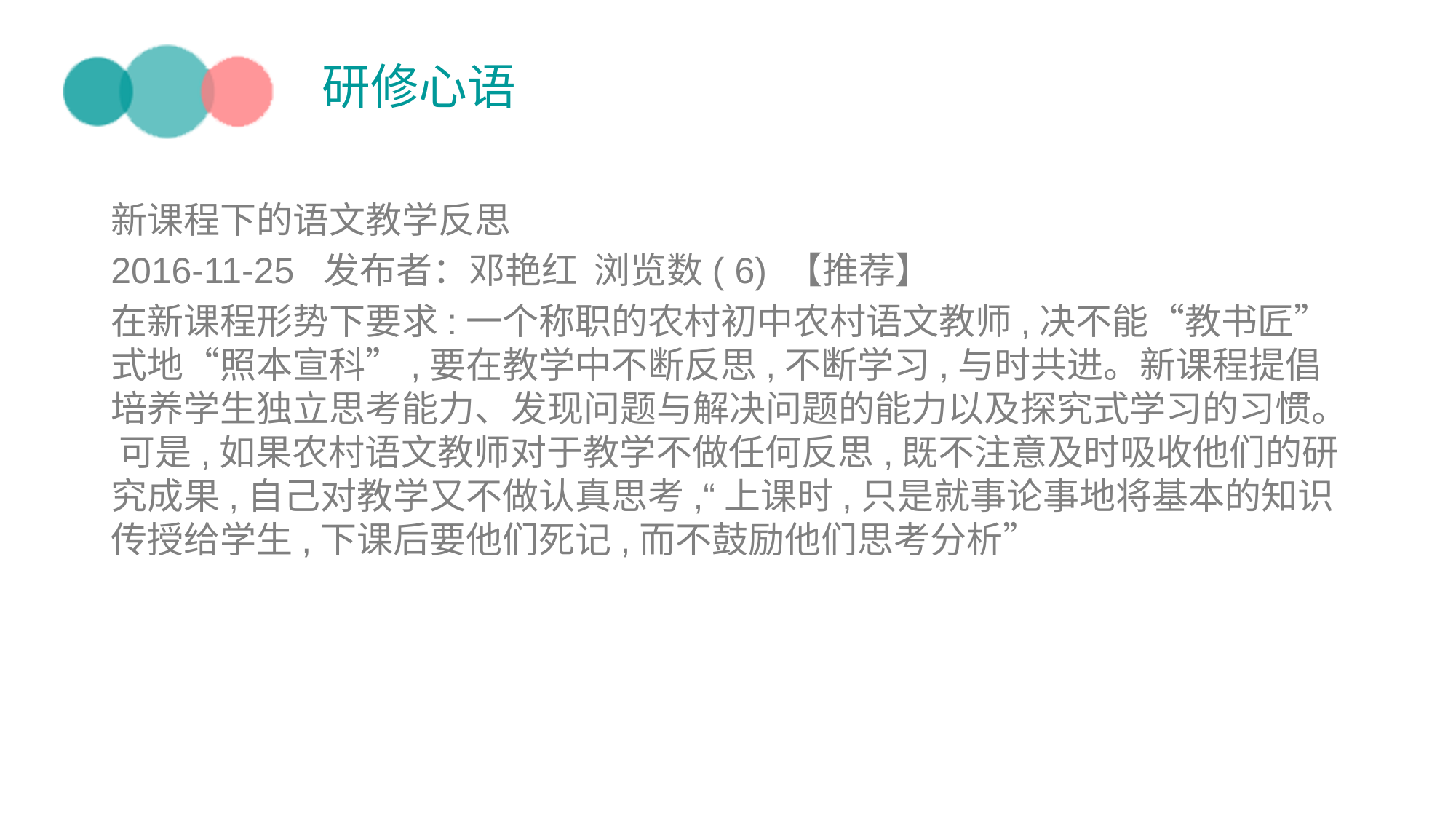

# 研修心语
新课程下的语文教学反思
2016-11-25  发布者：邓艳红  浏览数( 6) 【推荐】
在新课程形势下要求:一个称职的农村初中农村语文教师,决不能“教书匠”式地“照本宣科”,要在教学中不断反思,不断学习,与时共进。新课程提倡培养学生独立思考能力、发现问题与解决问题的能力以及探究式学习的习惯。 可是,如果农村语文教师对于教学不做任何反思,既不注意及时吸收他们的研究成果,自己对教学又不做认真思考,“上课时,只是就事论事地将基本的知识传授给学生,下课后要他们死记,而不鼓励他们思考分析”